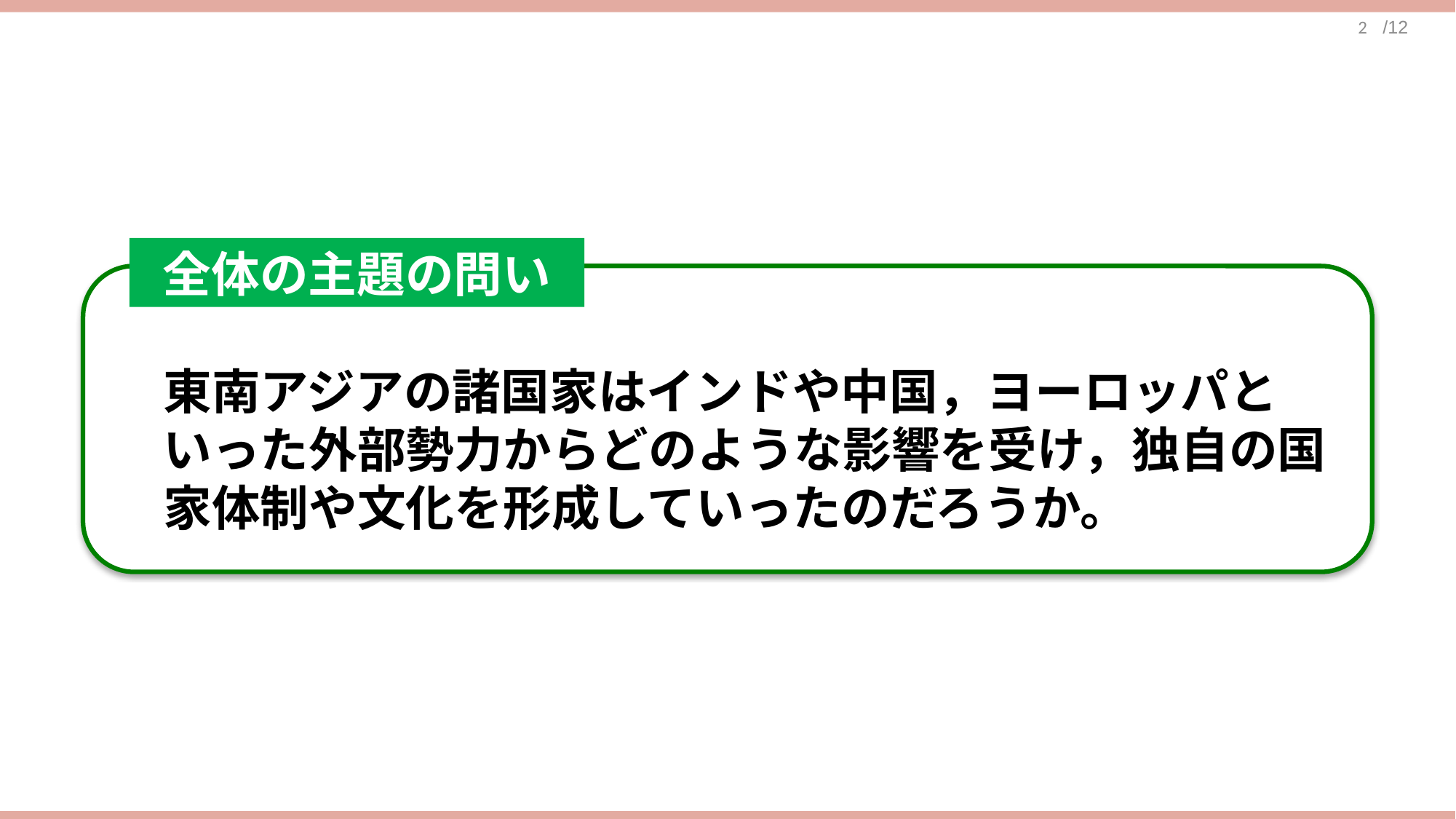

全体の主題の問い

東南アジアの諸国家はインドや中国，ヨーロッパといった外部勢力からどのような影響を受け，独自の国家体制や文化を形成していったのだろうか。